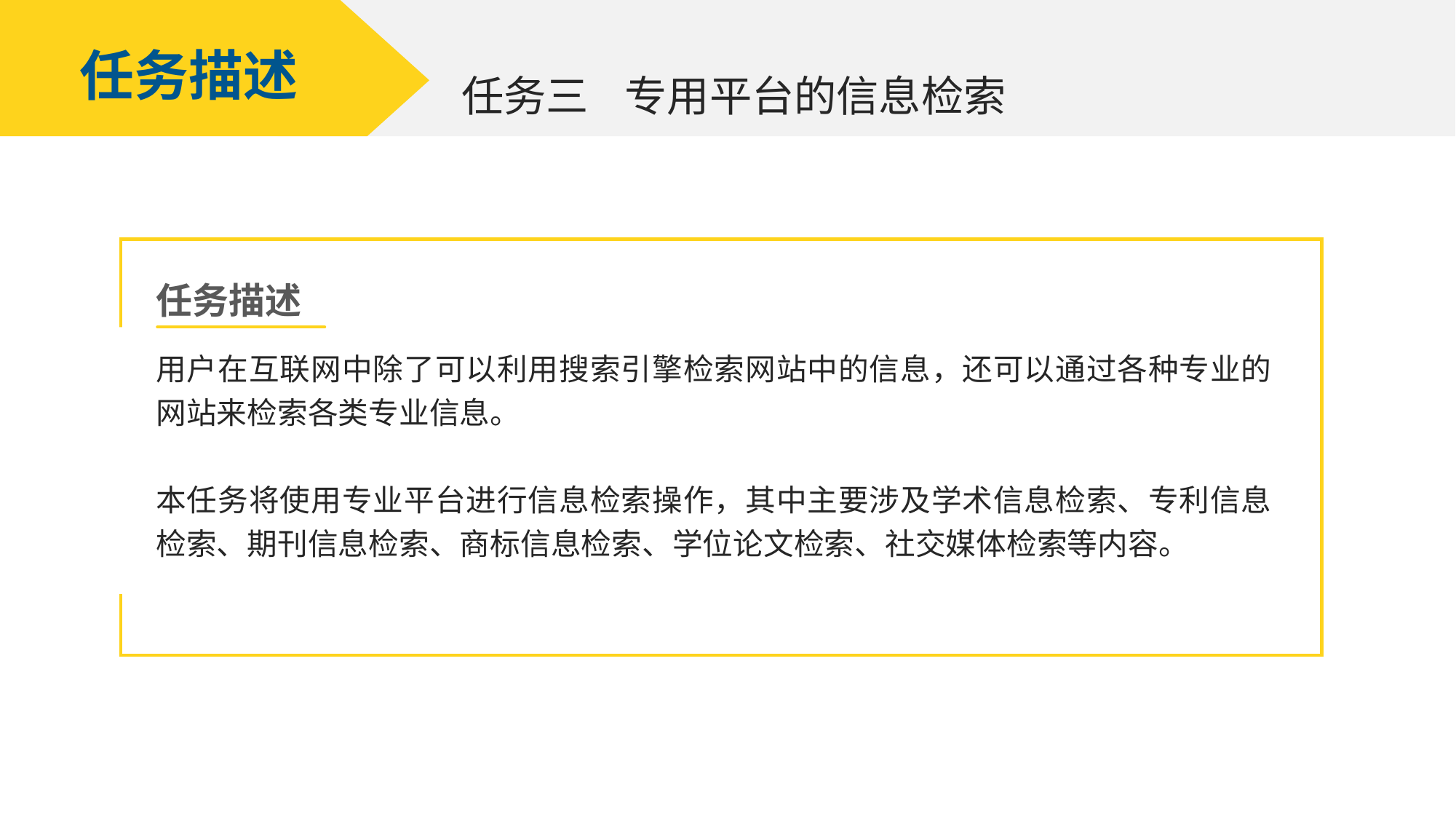

任务描述
专用平台的信息检索
任务三

任务描述

用户在互联网中除了可以利用搜索引擎检索网站中的信息，还可以通过各种专业的网站来检索各类专业信息。

本任务将使用专业平台进行信息检索操作，其中主要涉及学术信息检索、专利信息检索、期刊信息检索、商标信息检索、学位论文检索、社交媒体检索等内容。